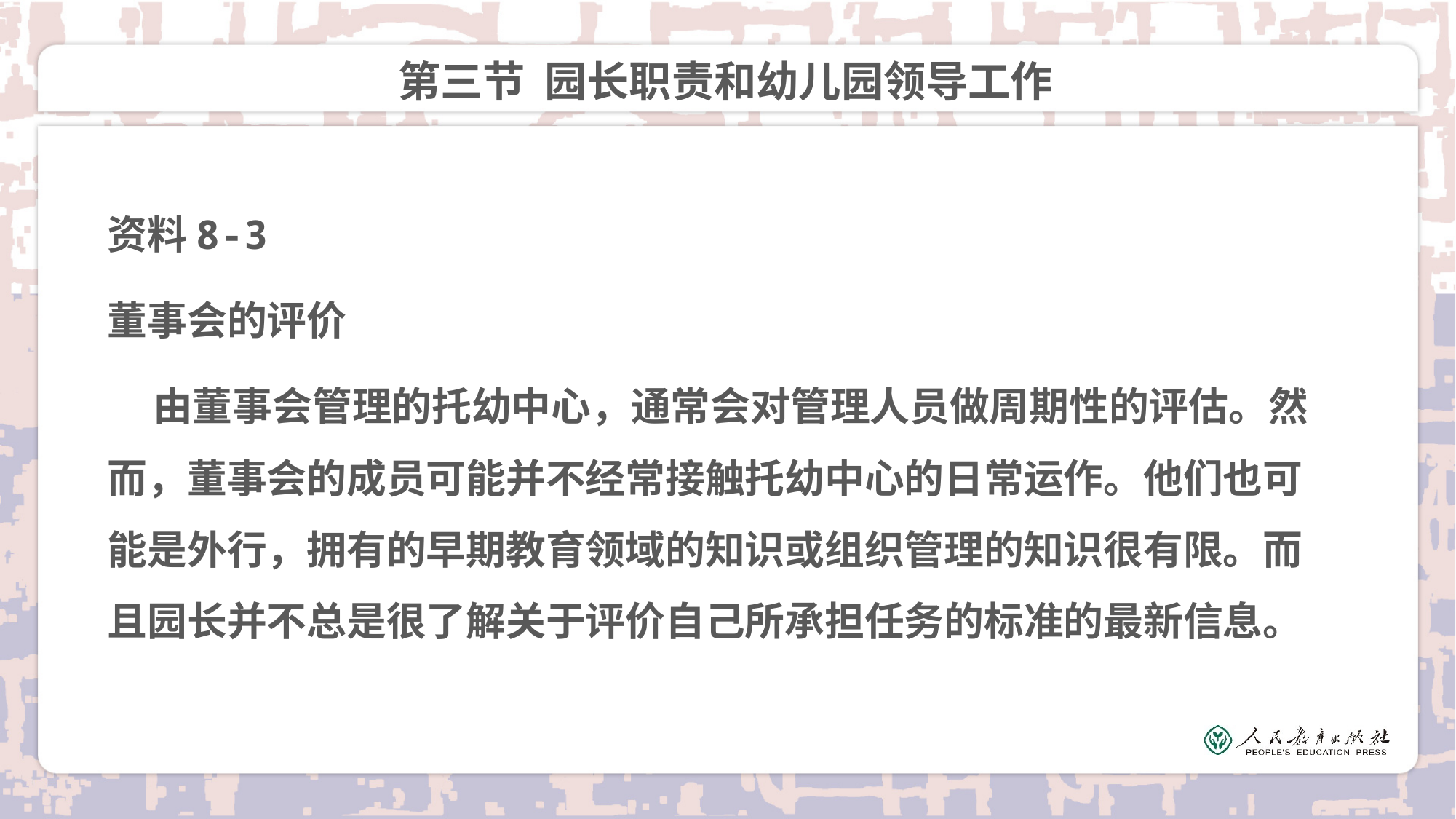

# 第三节  园长职责和幼儿园领导工作
资料8-3
董事会的评价
    由董事会管理的托幼中心，通常会对管理人员做周期性的评估。然而，董事会的成员可能并不经常接触托幼中心的日常运作。他们也可能是外行，拥有的早期教育领域的知识或组织管理的知识很有限。而且园长并不总是很了解关于评价自己所承担任务的标准的最新信息。